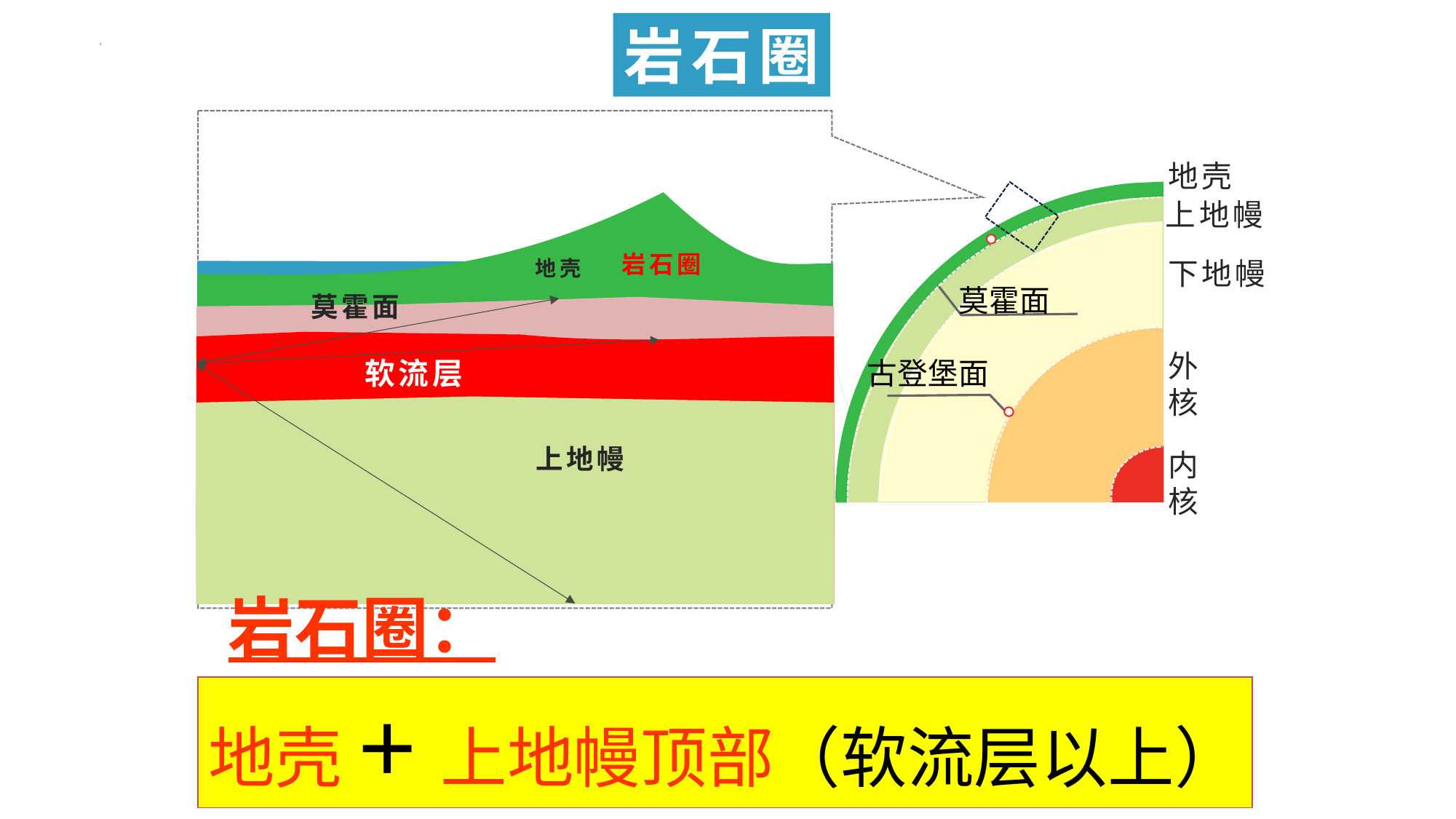

岩石圈
地壳

上地幔

岩石圈
下地幔
地壳
莫霍面
莫霍面

外核

软流层
古登堡面

内核
上地幔
内核

岩石圈：
地壳+上地幔顶部（软流层以上）